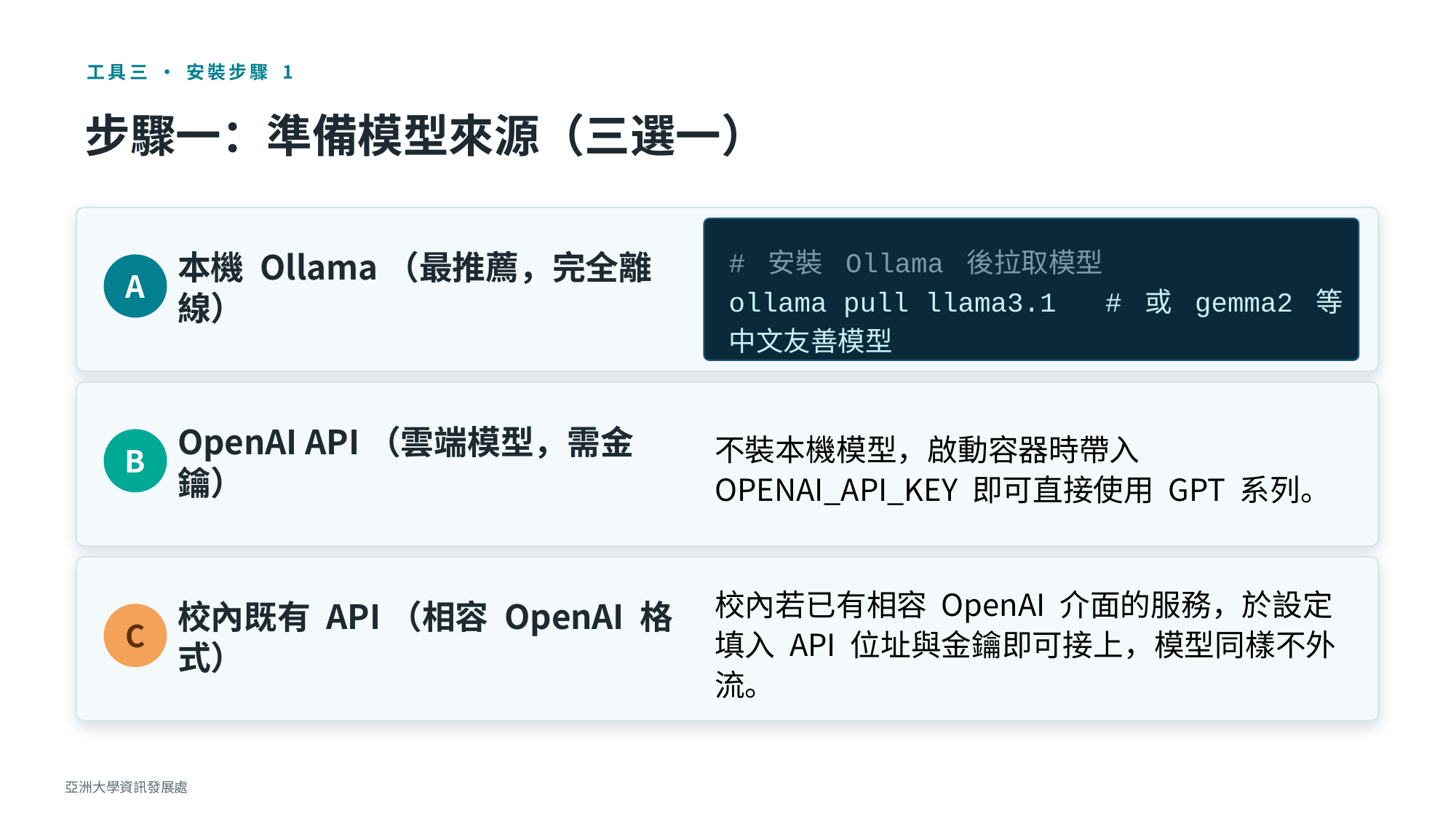

工具三 ‧ 安裝步驟 1
步驟一：準備模型來源（三選一）

# 安裝 Ollama 後拉取模型
ollama pull llama3.1   # 或 gemma2 等中文友善模型
本機 Ollama（最推薦，完全離線）

A

OpenAI API（雲端模型，需金鑰）

B
不裝本機模型，啟動容器時帶入 OPENAI_API_KEY 即可直接使用 GPT 系列。

校內既有 API（相容 OpenAI 格式）

C
校內若已有相容 OpenAI 介面的服務，於設定填入 API 位址與金鑰即可接上，模型同樣不外流。
亞洲大學資訊發展處